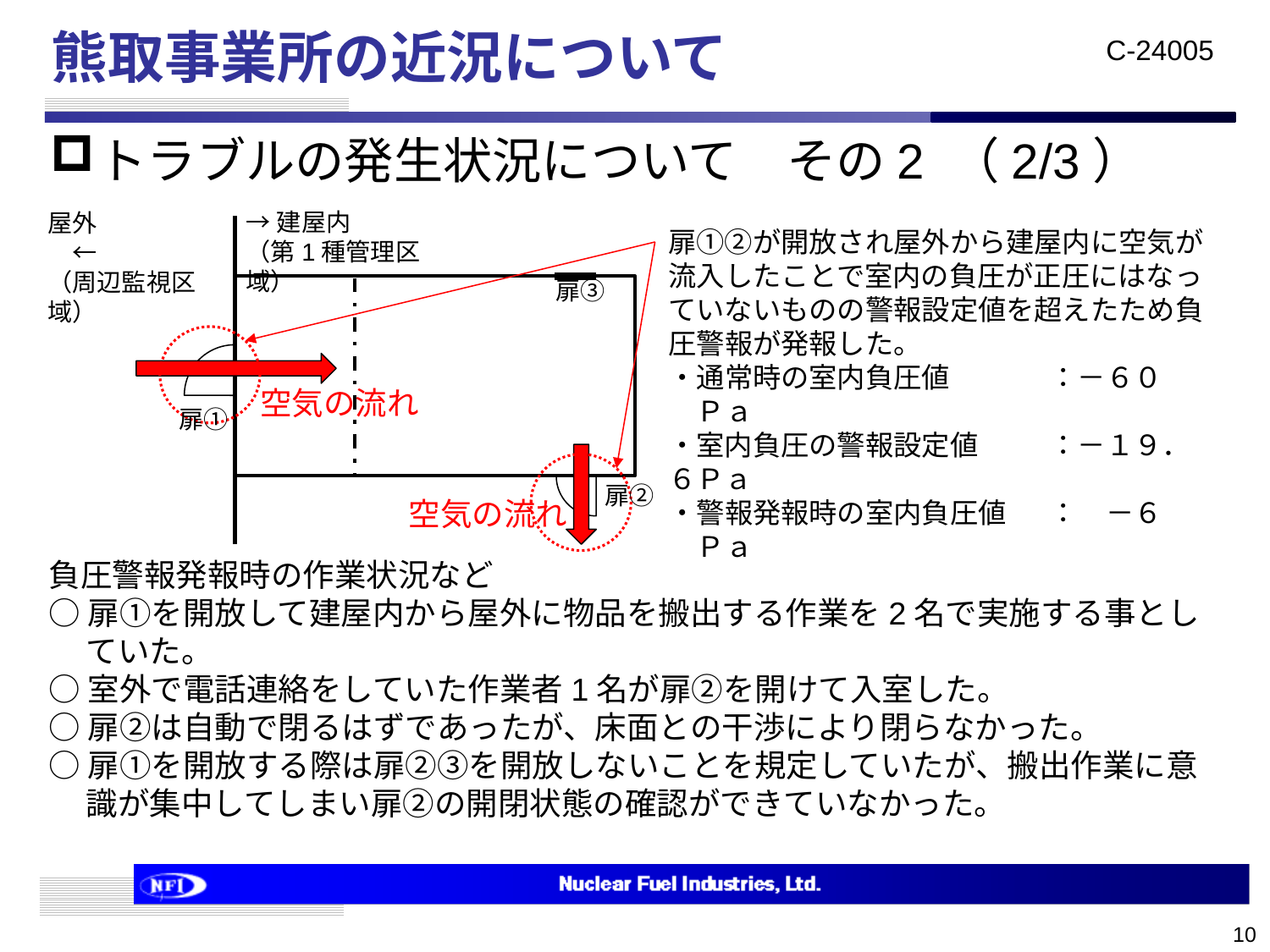

# 熊取事業所の近況について
トラブルの発生状況について　その2 （2/3）
→建屋内
（第1種管理区域）
屋外　　　　　　←
（周辺監視区域）
扉①②が開放され屋外から建屋内に空気が流入したことで室内の負圧が正圧にはなっていないものの警報設定値を超えたため負圧警報が発報した。
・通常時の室内負圧値	：－６０　　Ｐａ
・室内負圧の警報設定値	：－１９．６Ｐａ
・警報発報時の室内負圧値	：　－６　　Ｐａ
扉③

空気の流れ
扉①

扉②

空気の流れ
負圧警報発報時の作業状況など
○扉①を開放して建屋内から屋外に物品を搬出する作業を2名で実施する事としていた。
○室外で電話連絡をしていた作業者1名が扉②を開けて入室した。
○扉②は自動で閉るはずであったが、床面との干渉により閉らなかった。
○扉①を開放する際は扉②③を開放しないことを規定していたが、搬出作業に意識が集中してしまい扉②の開閉状態の確認ができていなかった。

10